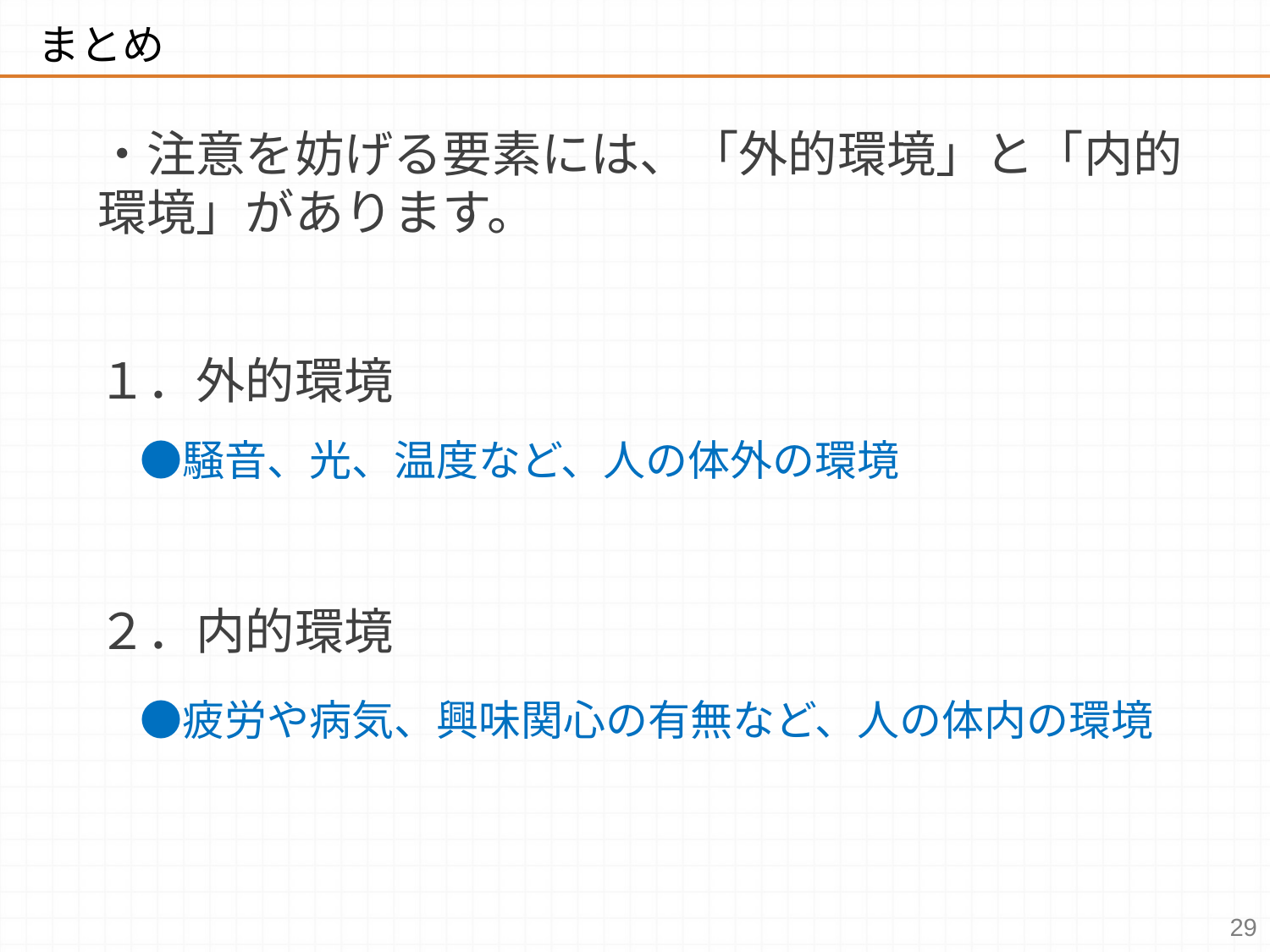

まとめ
・注意を妨げる要素には、「外的環境」と「内的環境」があります。

１．外的環境
　●騒音、光、温度など、人の体外の環境

２．内的環境
　●疲労や病気、興味関心の有無など、人の体内の環境

29